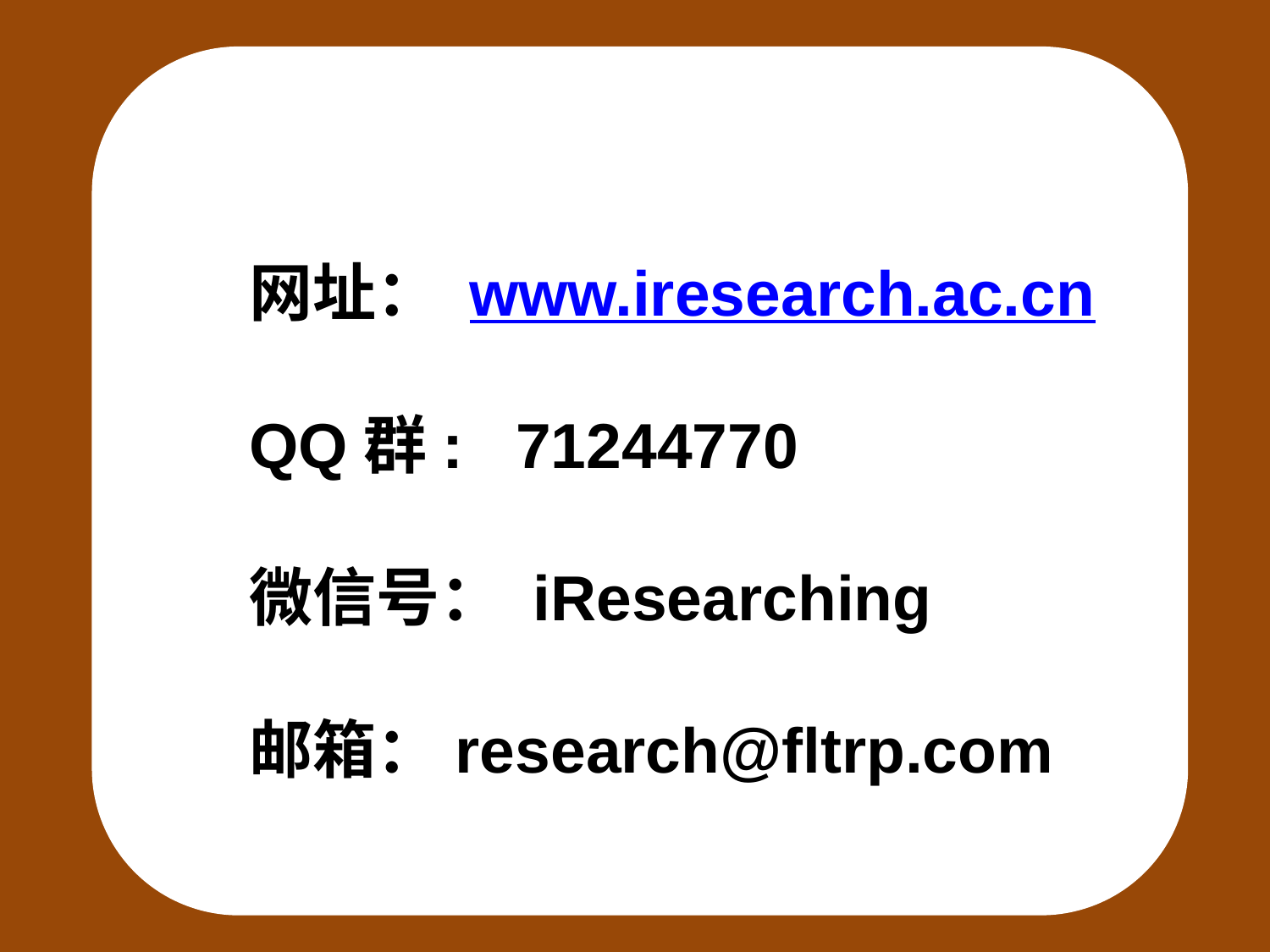

网址： www.iresearch.ac.cn
QQ群:   71244770
微信号： iResearching
邮箱：research@fltrp.com